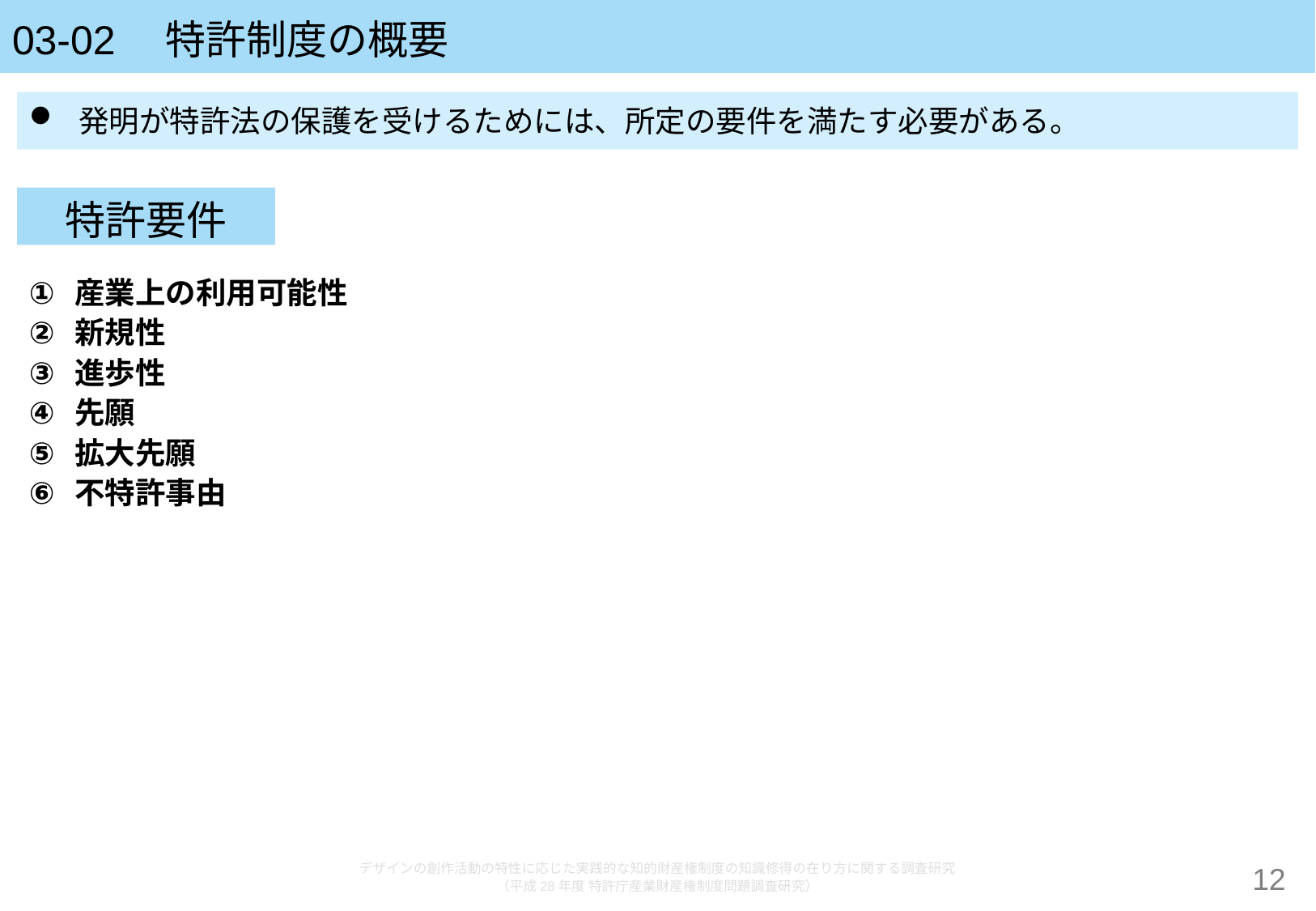

# 03-02　特許制度の概要
発明が特許法の保護を受けるためには、所定の要件を満たす必要がある。
特許要件
産業上の利用可能性
新規性
進歩性
先願
拡大先願
不特許事由
デザインの創作活動の特性に応じた実践的な知的財産権制度の知識修得の在り方に関する調査研究
（平成28年度 特許庁産業財産権制度問題調査研究）
12